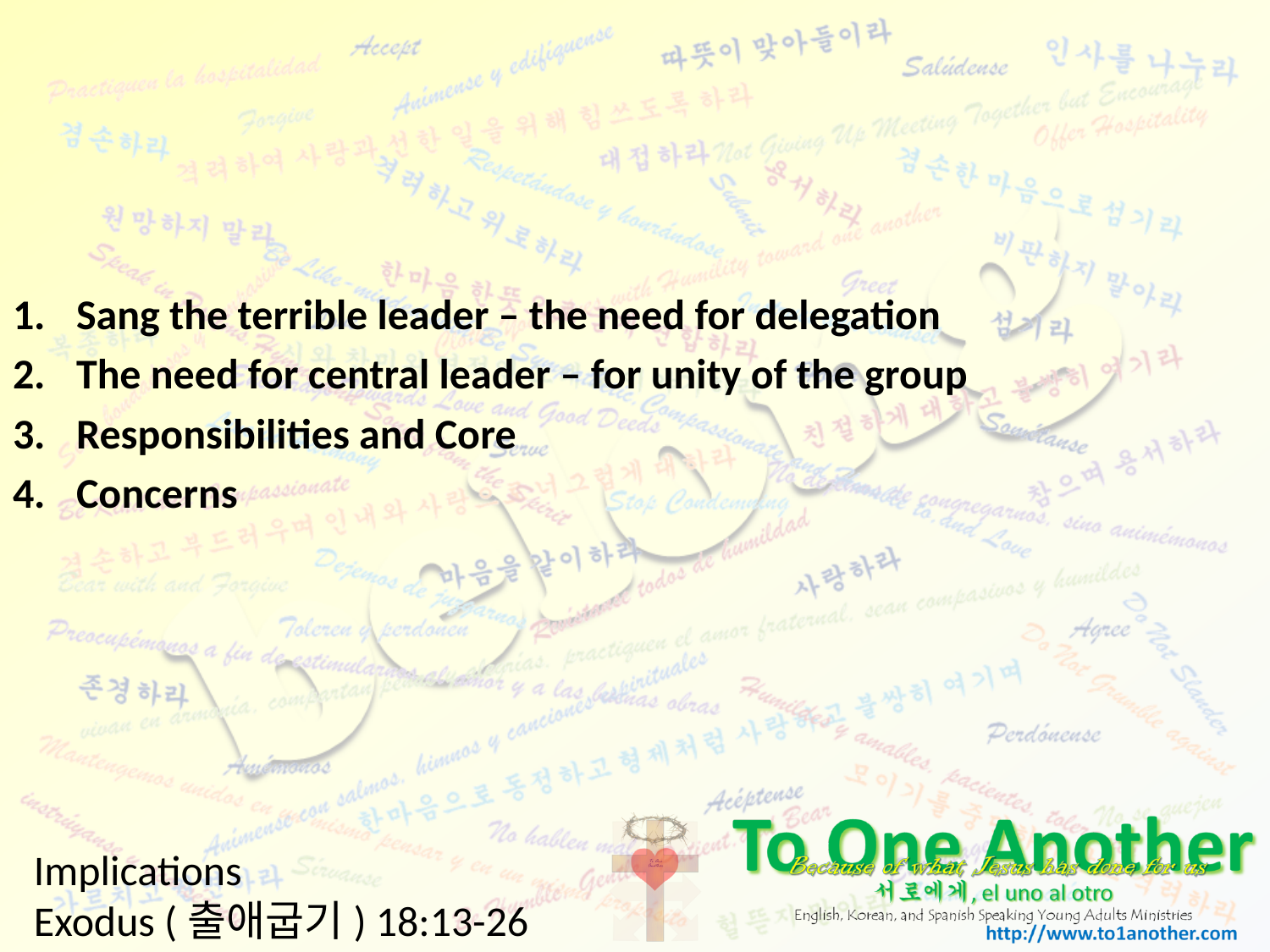

Sang the terrible leader – the need for delegation
The need for central leader – for unity of the group
Responsibilities and Core
Concerns
# Implications Exodus (출애굽기) 18:13-26